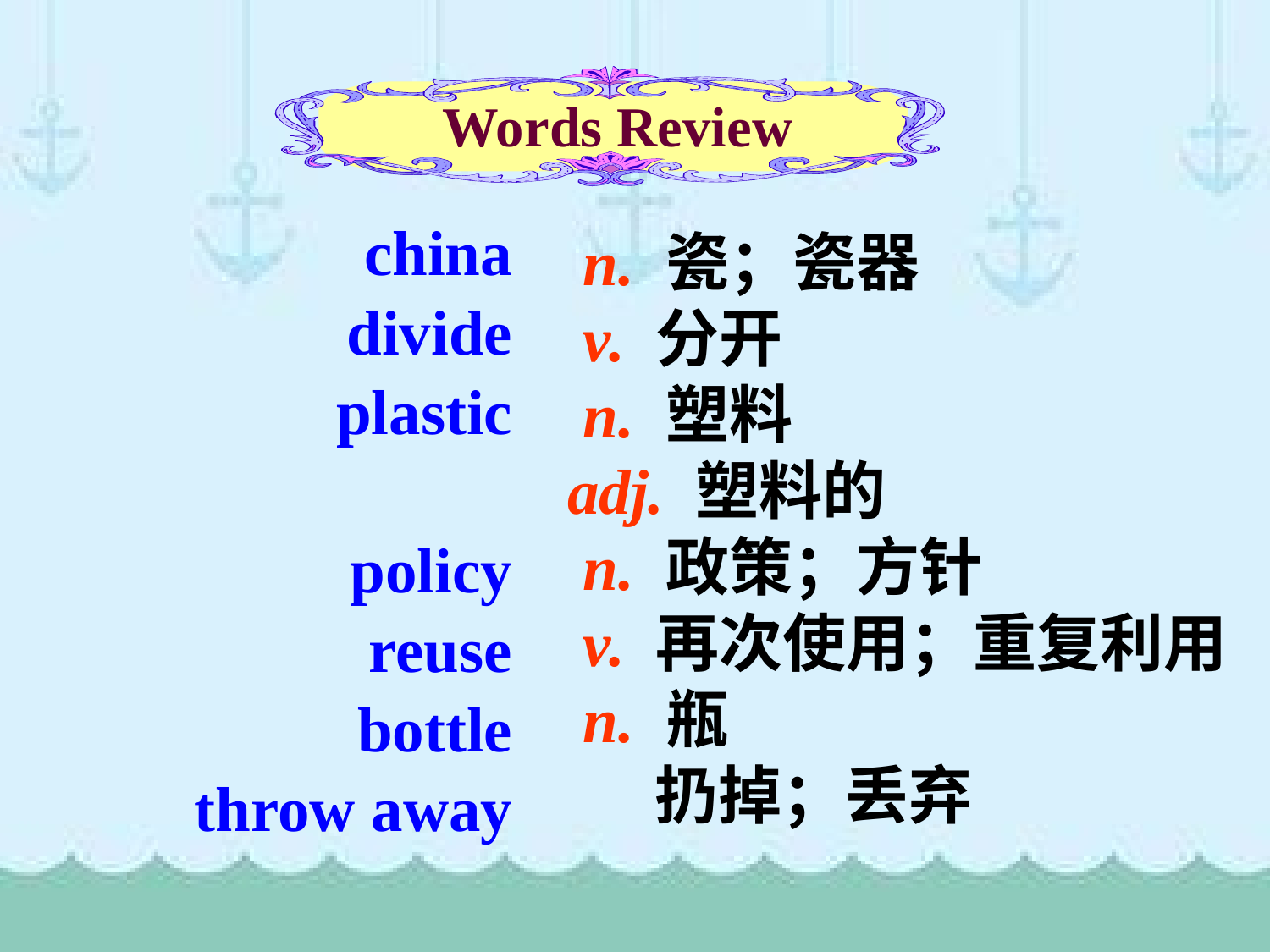

Words Review
 china
 divide
 plastic

 policy
 reuse
 bottle
 throw away
 n. 瓷；瓷器
 v. 分开
 n. 塑料
adj. 塑料的
 n. 政策；方针
 v. 再次使用；重复利用
 n. 瓶
     扔掉；丢弃